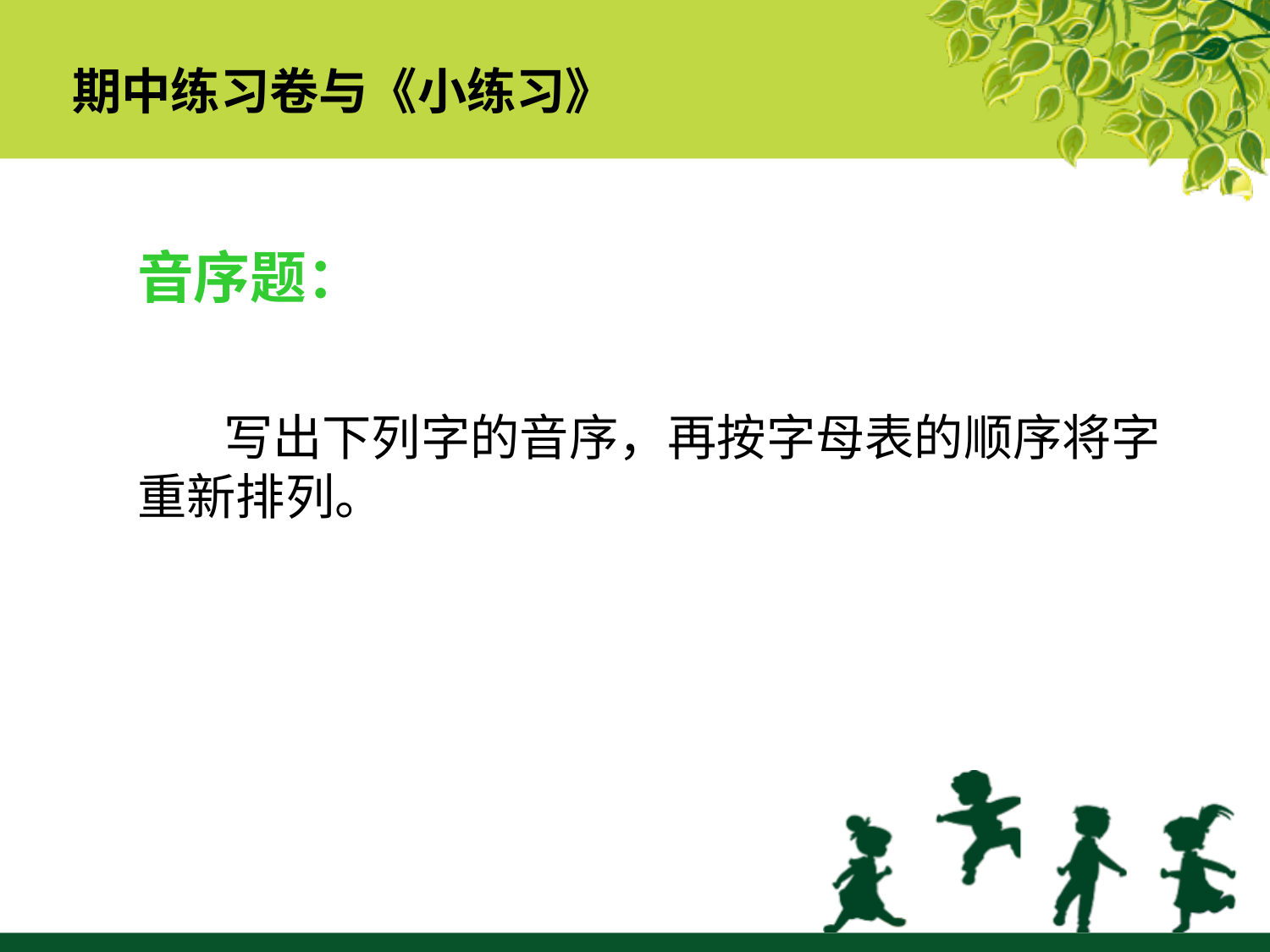

期中练习卷与《小练习》
音序题：

        写出下列字的音序，再按字母表的顺序将字重新排列。